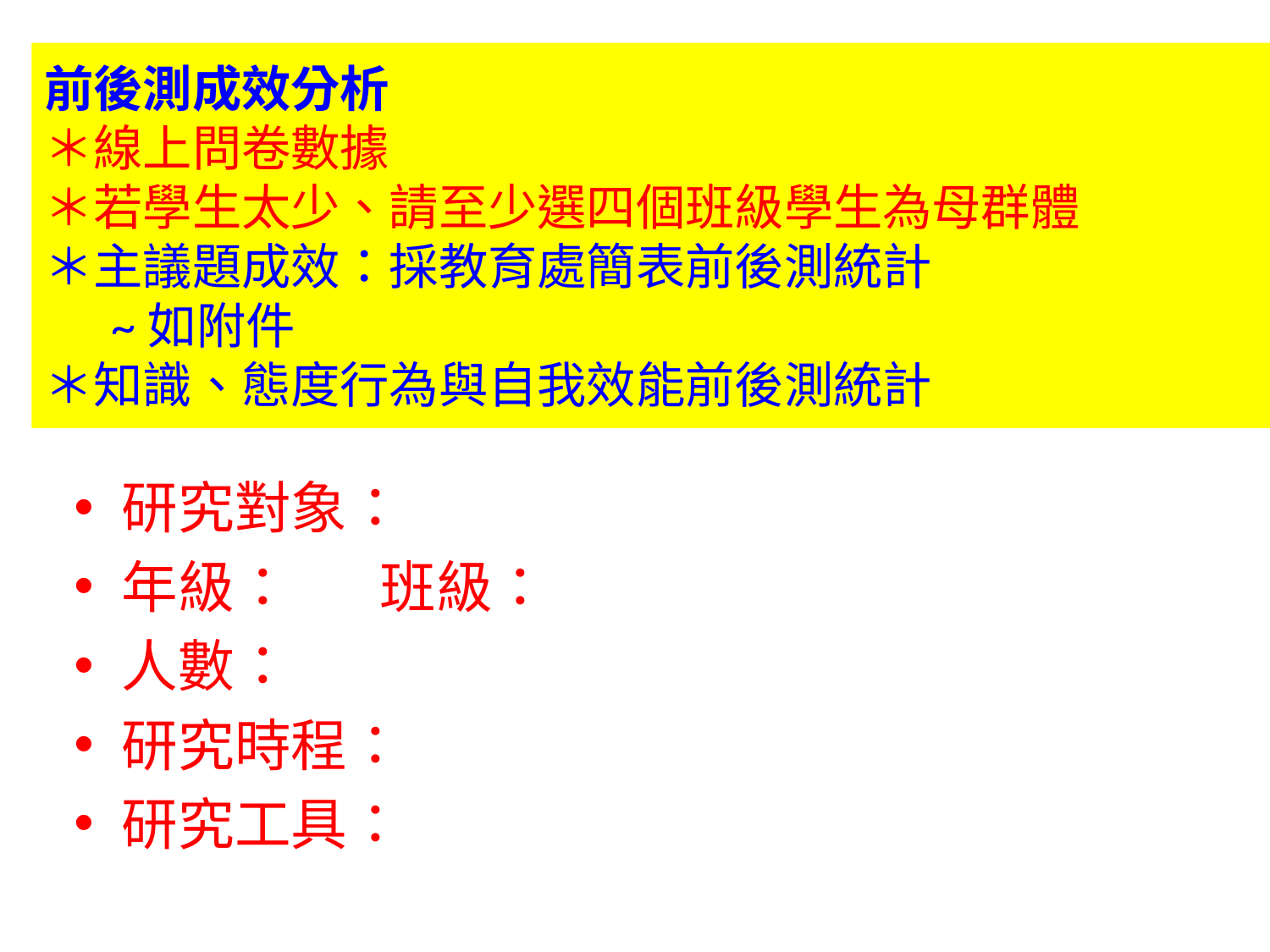

# 前後測成效分析 ＊線上問卷數據 ＊若學生太少、請至少選四個班級學生為母群體 ＊主議題成效：採教育處簡表前後測統計 ~如附件 ＊知識、態度行為與自我效能前後測統計
研究對象：
年級：       班級：
人數：
研究時程：
研究工具：